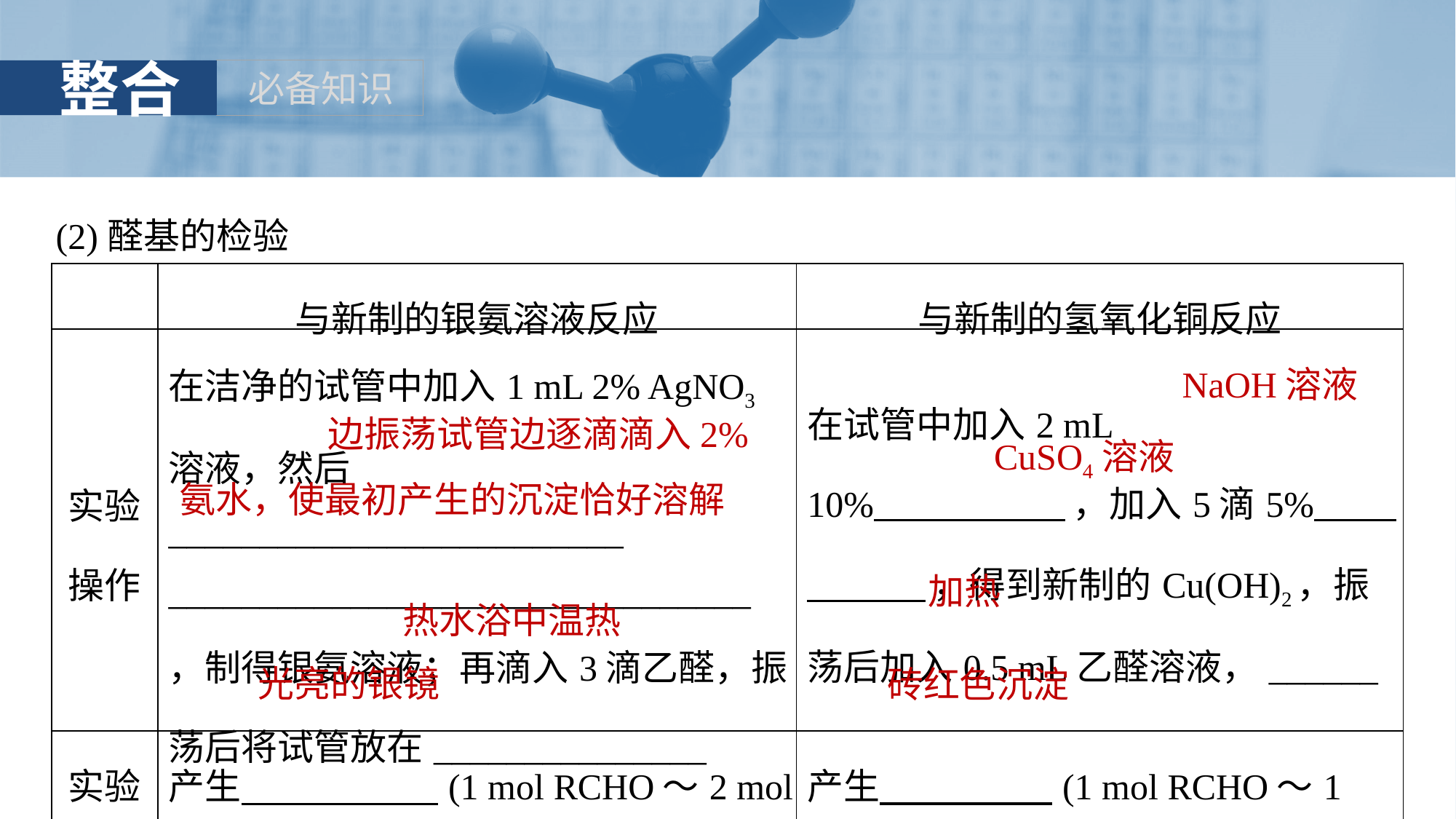

(2)醛基的检验
|  | 与新制的银氨溶液反应 | 与新制的氢氧化铜反应 |
| --- | --- | --- |
| 实验操作 | 在洁净的试管中加入1 mL 2% AgNO3溶液，然后\_\_\_\_\_\_\_\_\_\_\_\_\_\_\_\_\_\_\_\_\_\_\_\_\_ \_\_\_\_\_\_\_\_\_\_\_\_\_\_\_\_\_\_\_\_\_\_\_\_\_\_\_\_\_\_\_\_，制得银氨溶液；再滴入3滴乙醛，振荡后将试管放在\_\_\_\_\_\_\_\_\_\_\_\_\_\_\_ | 在试管中加入2 mL 10% ，加入5滴5% ，得到新制的Cu(OH)2，振荡后加入0.5 mL乙醛溶液，\_\_\_\_\_\_ |
| 实验现象 | 产生 (1 mol RCHO～2 mol Ag) | 产生 (1 mol RCHO～1 mol Cu2O) |
NaOH溶液
                 边振荡试管边逐滴滴入2%氨水，使最初产生的沉淀恰好溶解
CuSO4溶液
加热
热水浴中温热
光亮的银镜
砖红色沉淀